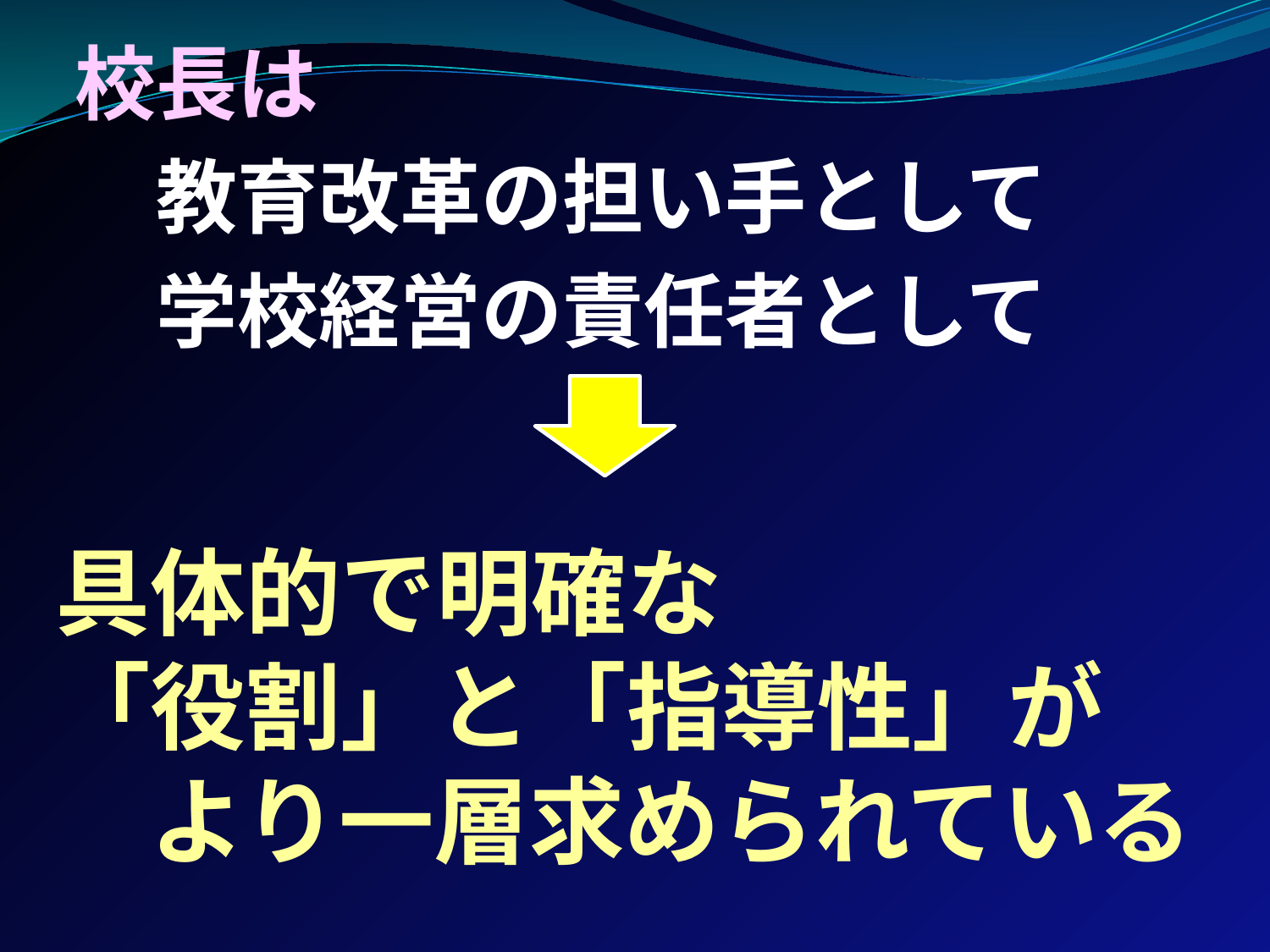

校長は
　教育改革の担い手として
　学校経営の責任者として

# 具体的で明確な 「役割」と「指導性」が 　より一層求められている